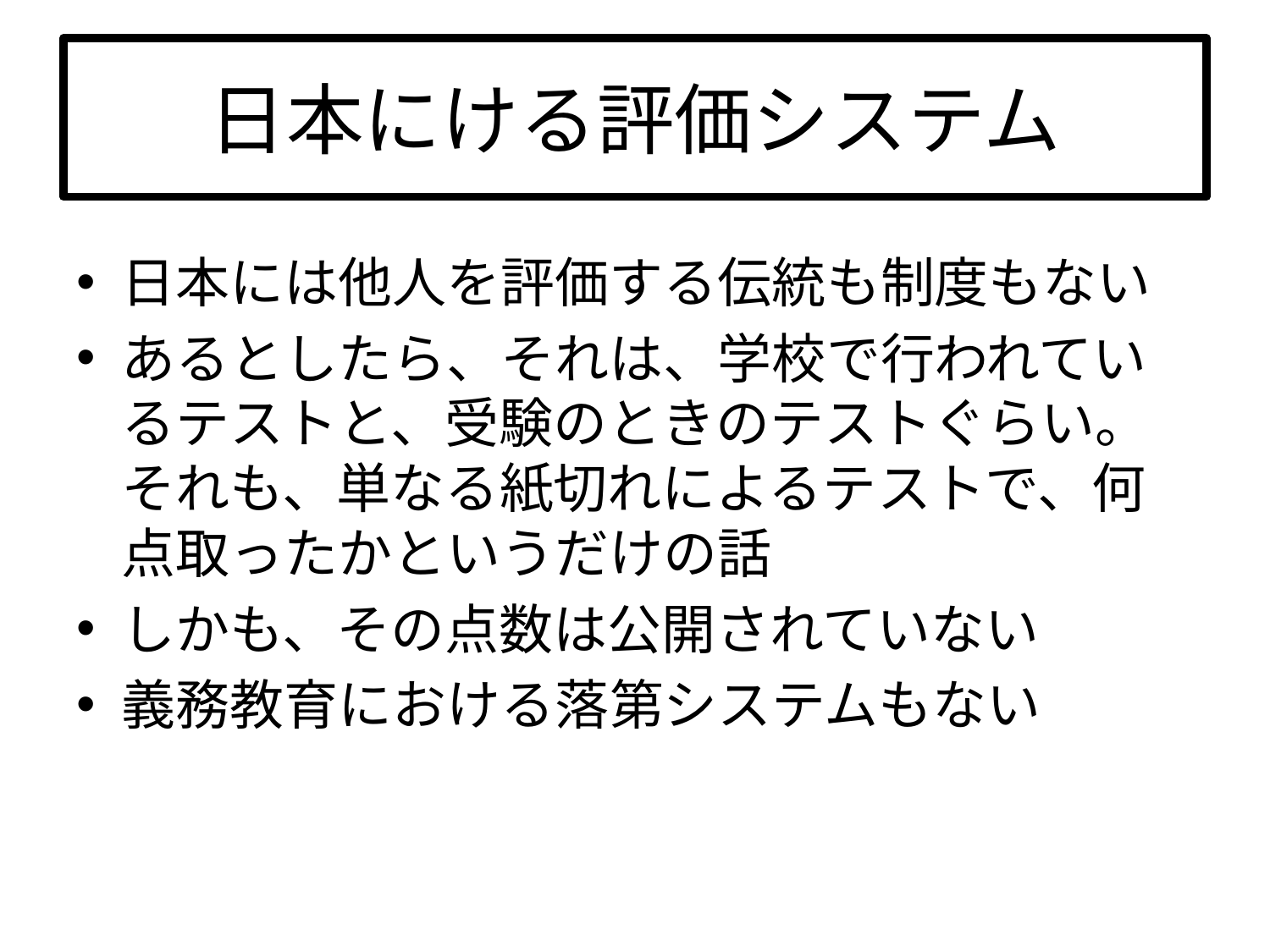

# 日本にける評価システム
日本には他人を評価する伝統も制度もない
あるとしたら、それは、学校で行われているテストと、受験のときのテストぐらい。それも、単なる紙切れによるテストで、何点取ったかというだけの話
しかも、その点数は公開されていない
義務教育における落第システムもない